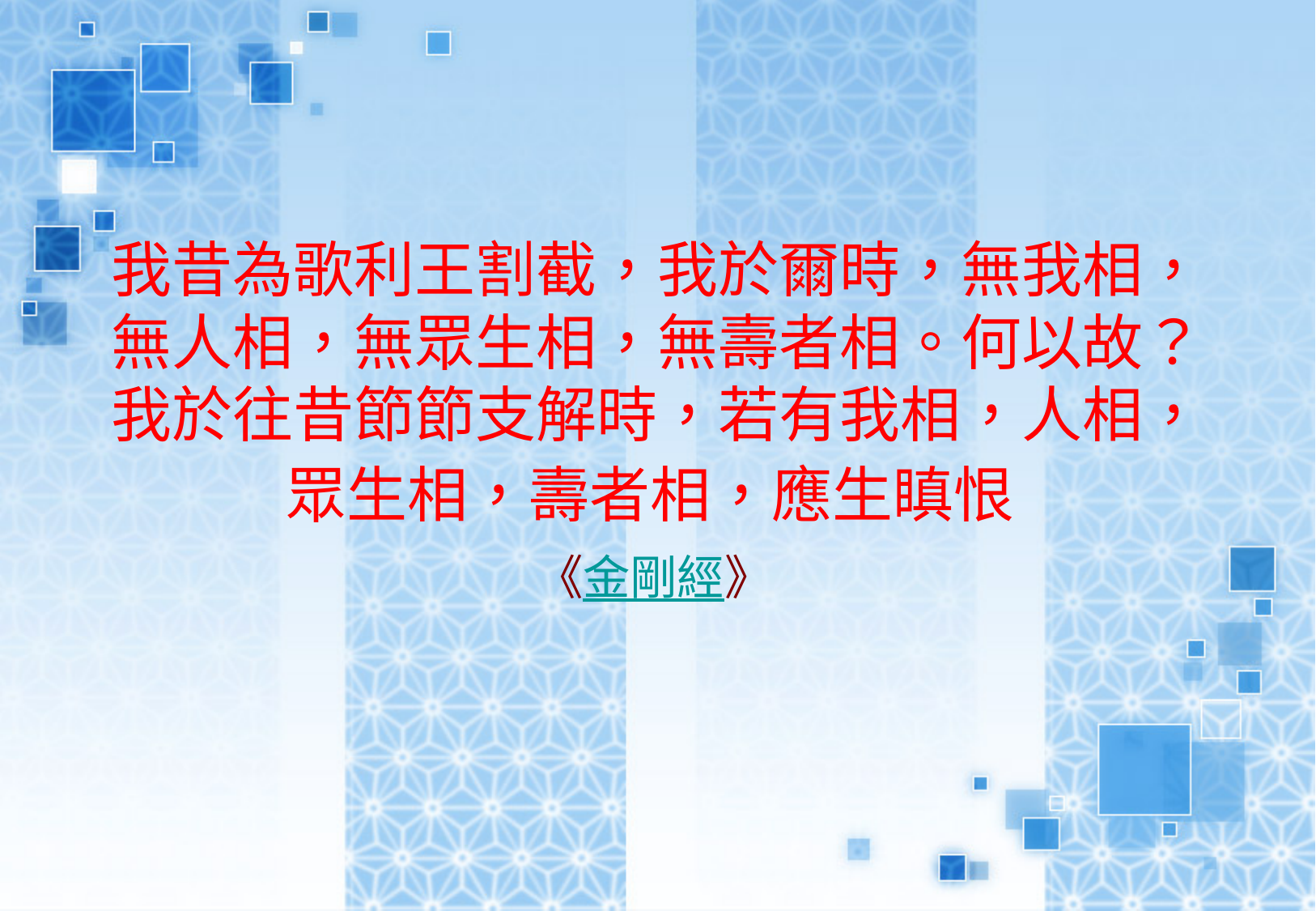

# 我昔為歌利王割截，我於爾時，無我相，無人相，無眾生相，無壽者相。何以故？我於往昔節節支解時，若有我相，人相，眾生相，壽者相，應生瞋恨
《金剛經》